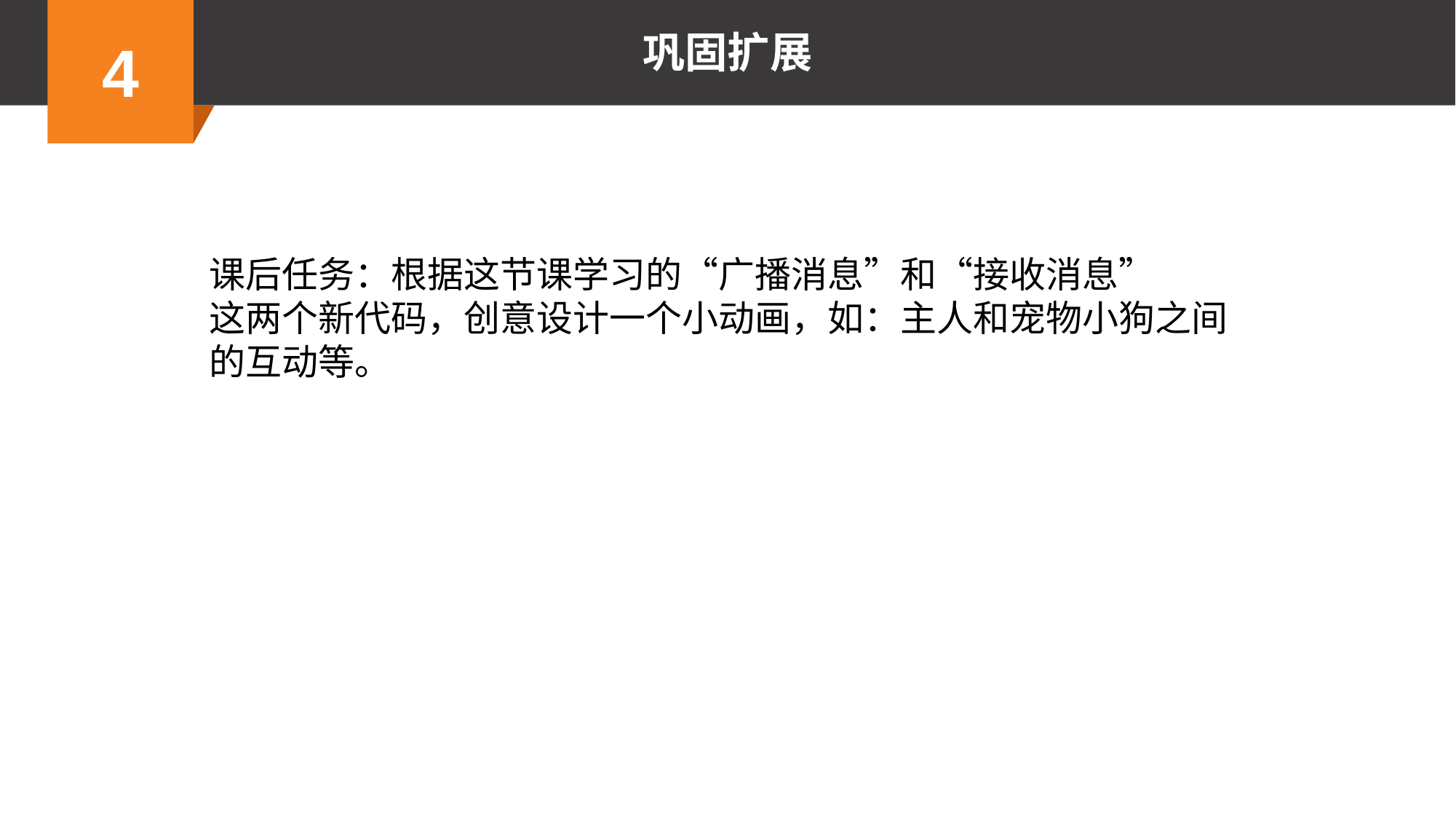

课后任务：根据这节课学习的“广播消息”和“接收消息”
这两个新代码，创意设计一个小动画，如：主人和宠物小狗之间的互动等。